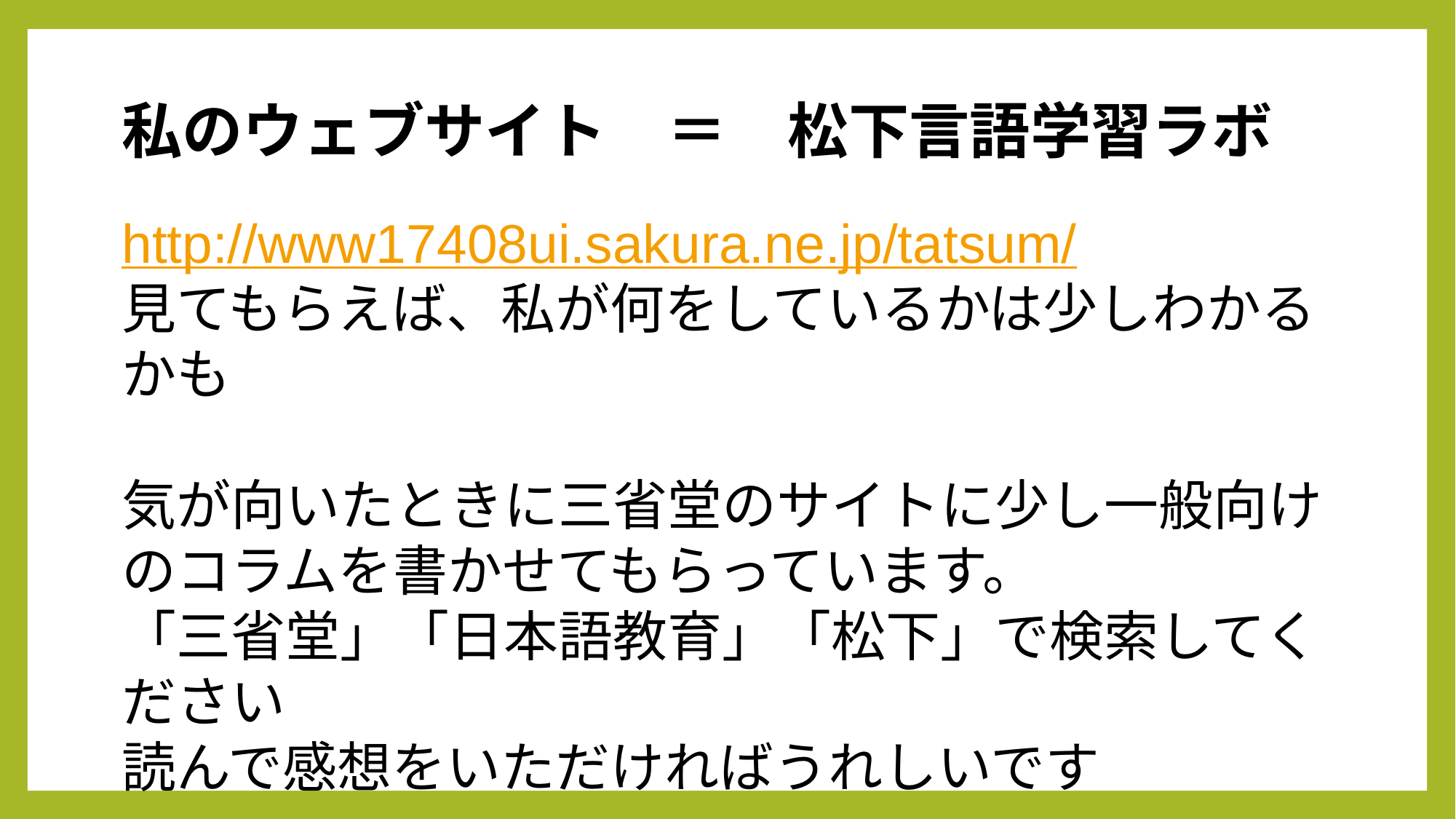

私のウェブサイト　＝　松下言語学習ラボ
http://www17408ui.sakura.ne.jp/tatsum/
見てもらえば、私が何をしているかは少しわかるかも

気が向いたときに三省堂のサイトに少し一般向けのコラムを書かせてもらっています。
「三省堂」「日本語教育」「松下」で検索してください
読んで感想をいただければうれしいです